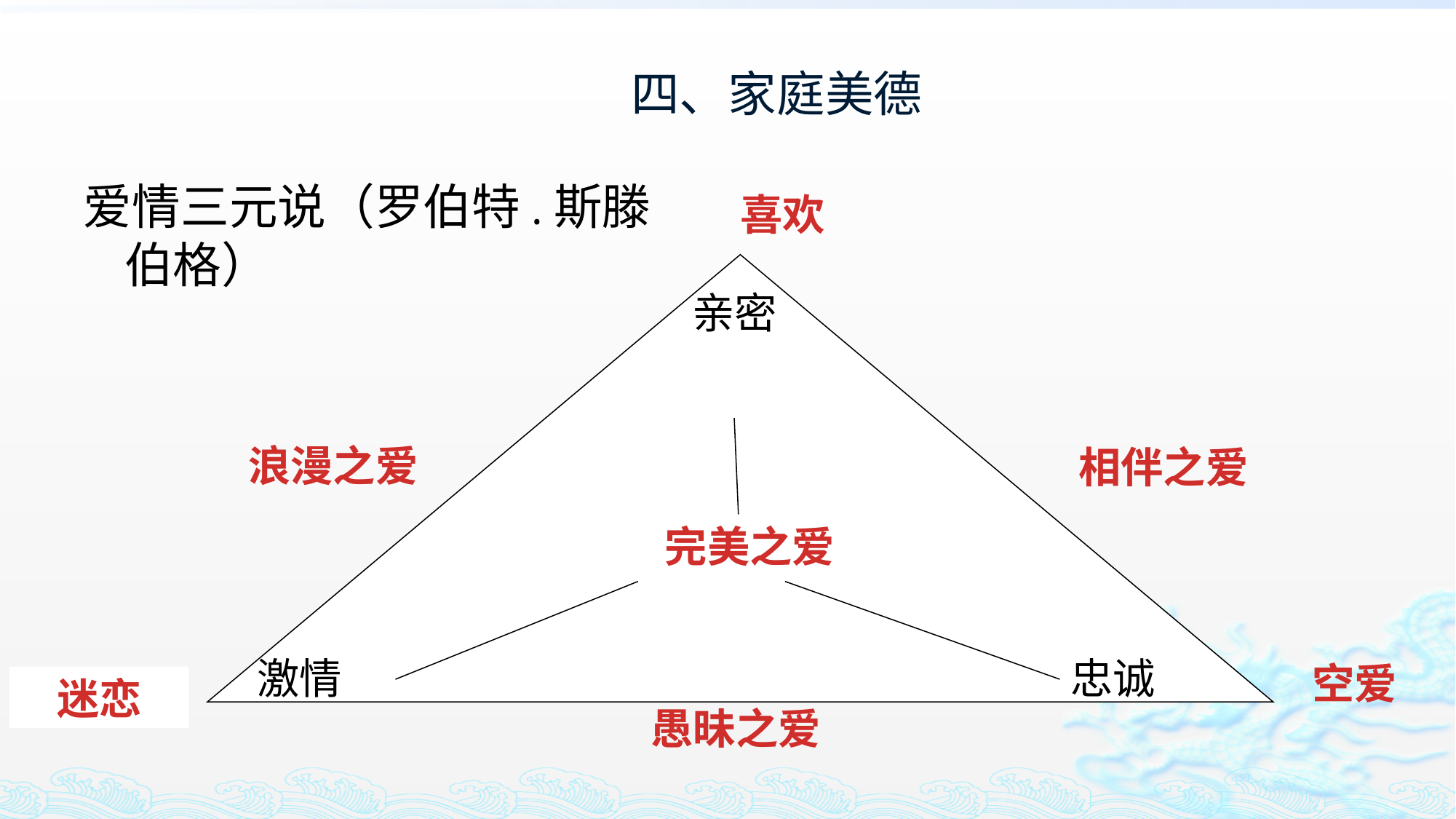

# 四、家庭美德
爱情三元说（罗伯特.斯滕伯格）
喜欢

亲密

浪漫之爱
相伴之爱
完美之爱

激情
忠诚
空爱
迷恋
愚昧之爱